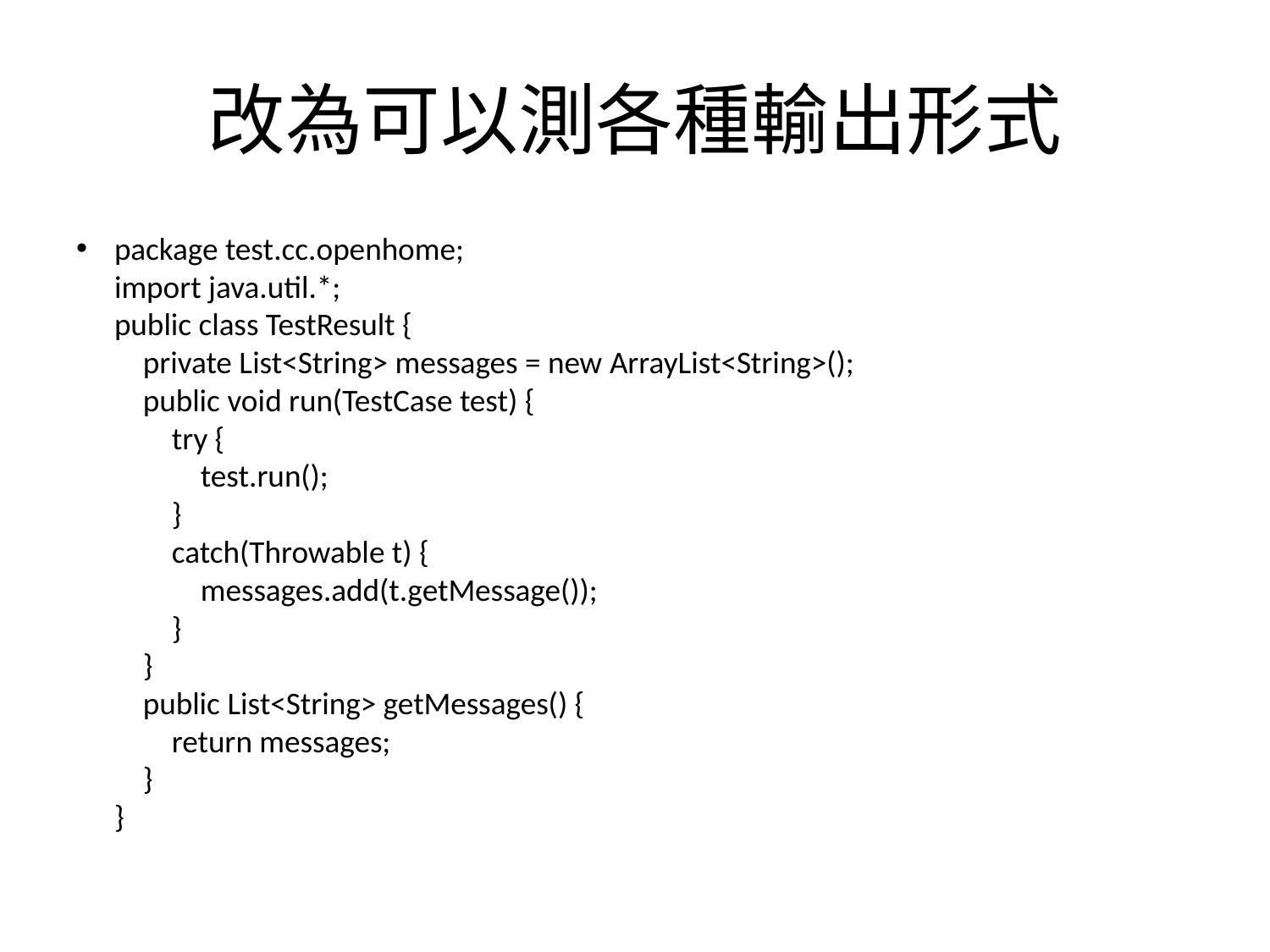

# 改為可以測各種輸出形式
package test.cc.openhome;
import java.util.*;
public class TestResult {
    private List<String> messages = new ArrayList<String>();
    public void run(TestCase test) {
        try {
            test.run();
        }
        catch(Throwable t) {
            messages.add(t.getMessage());
        }
    }
    public List<String> getMessages() {
        return messages;
    }
}